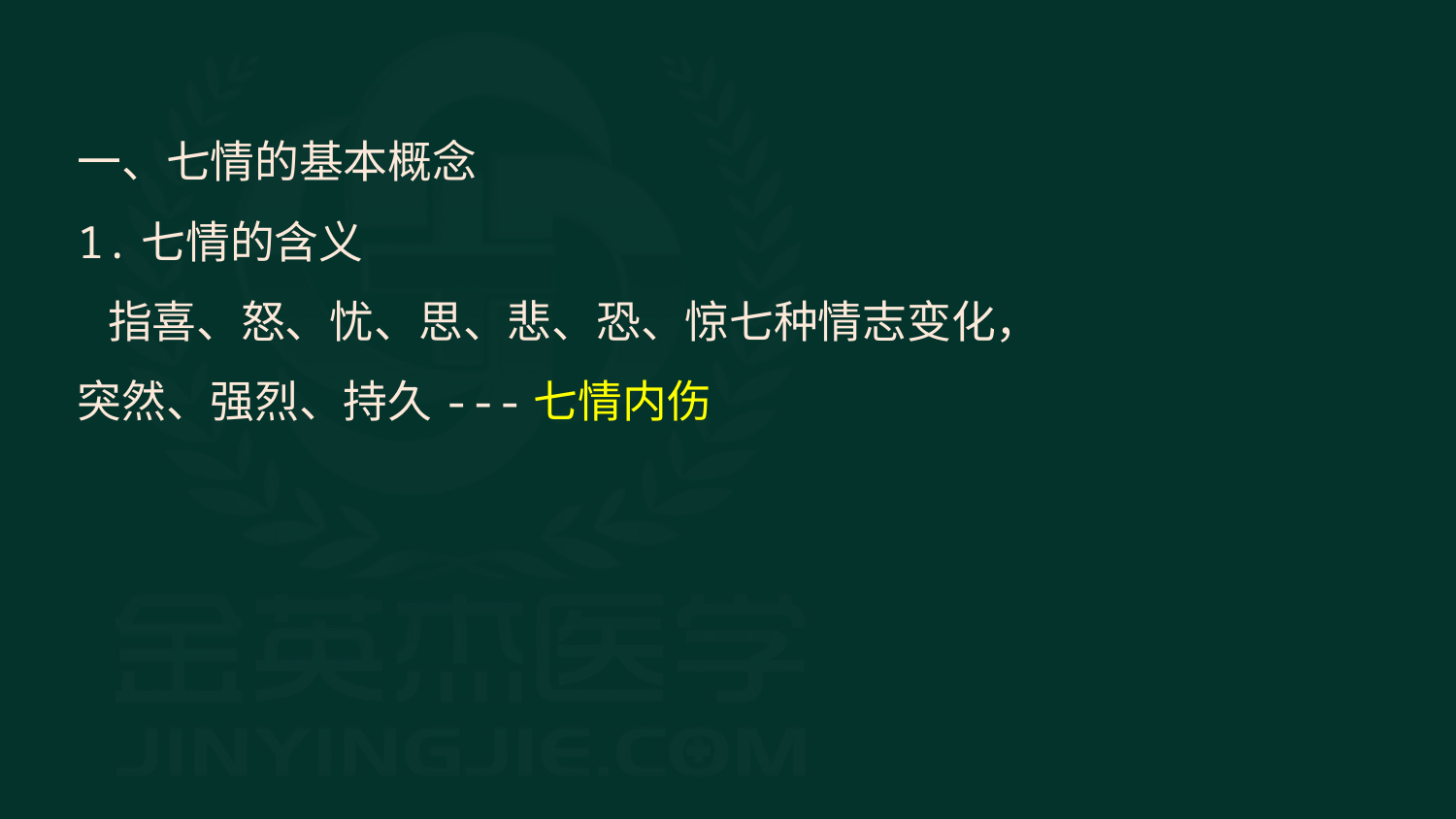

一、七情的基本概念
1.七情的含义
  指喜、怒、忧、思、悲、恐、惊七种情志变化，
突然、强烈、持久---七情内伤